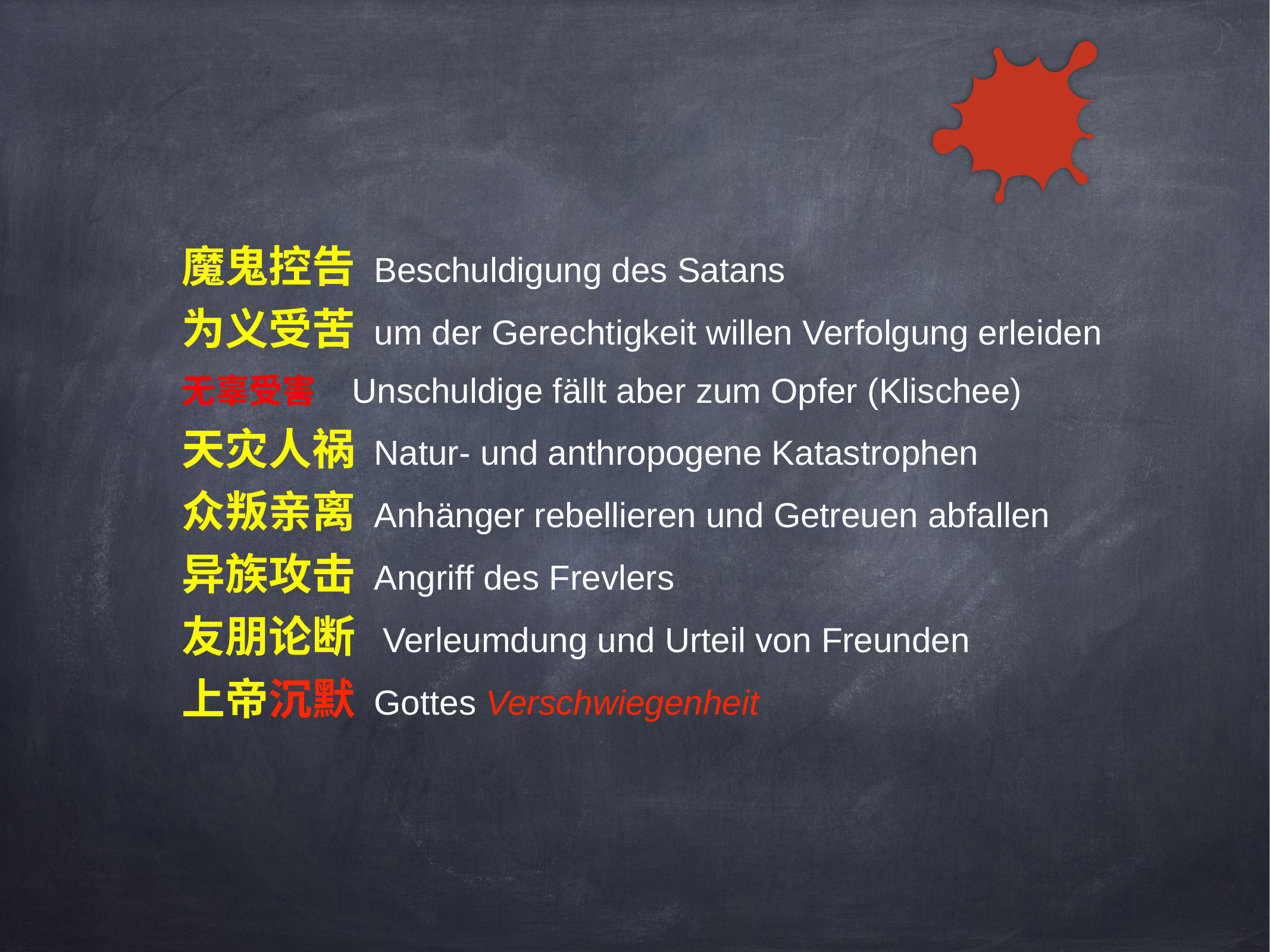

魔鬼控告 Beschuldigung des Satans
为义受苦 um der Gerechtigkeit willen Verfolgung erleiden
无辜受害   Unschuldige fällt aber zum Opfer (Klischee)
天灾人祸 Natur- und anthropogene Katastrophen
众叛亲离 Anhänger rebellieren und Getreuen abfallen
异族攻击 Angriff des Frevlers
友朋论断  Verleumdung und Urteil von Freunden
上帝沉默 Gottes Verschwiegenheit